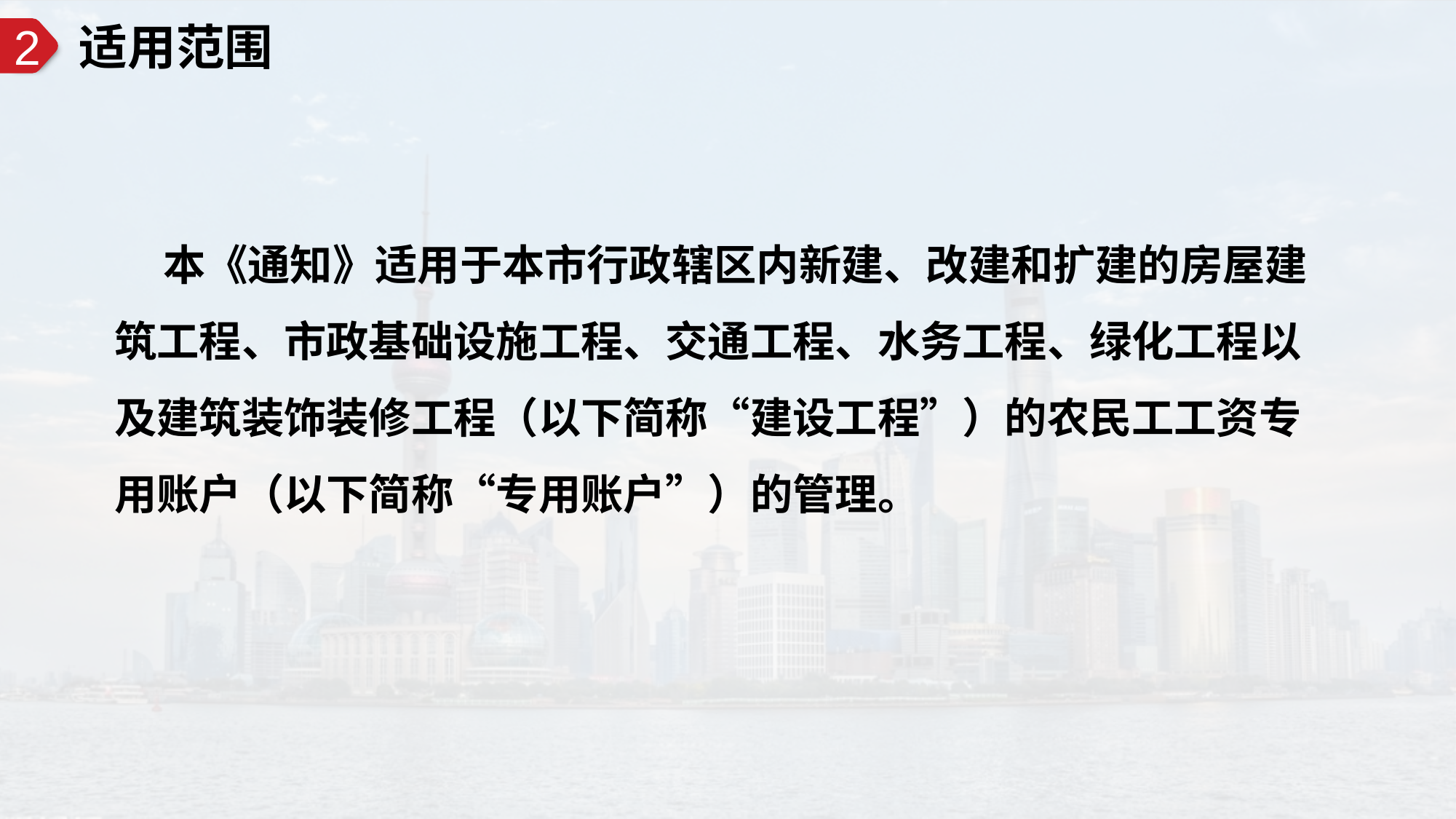

适用范围
2

    本《通知》适用于本市行政辖区内新建、改建和扩建的房屋建筑工程、市政基础设施工程、交通工程、水务工程、绿化工程以及建筑装饰装修工程（以下简称“建设工程”）的农民工工资专用账户（以下简称“专用账户”）的管理。